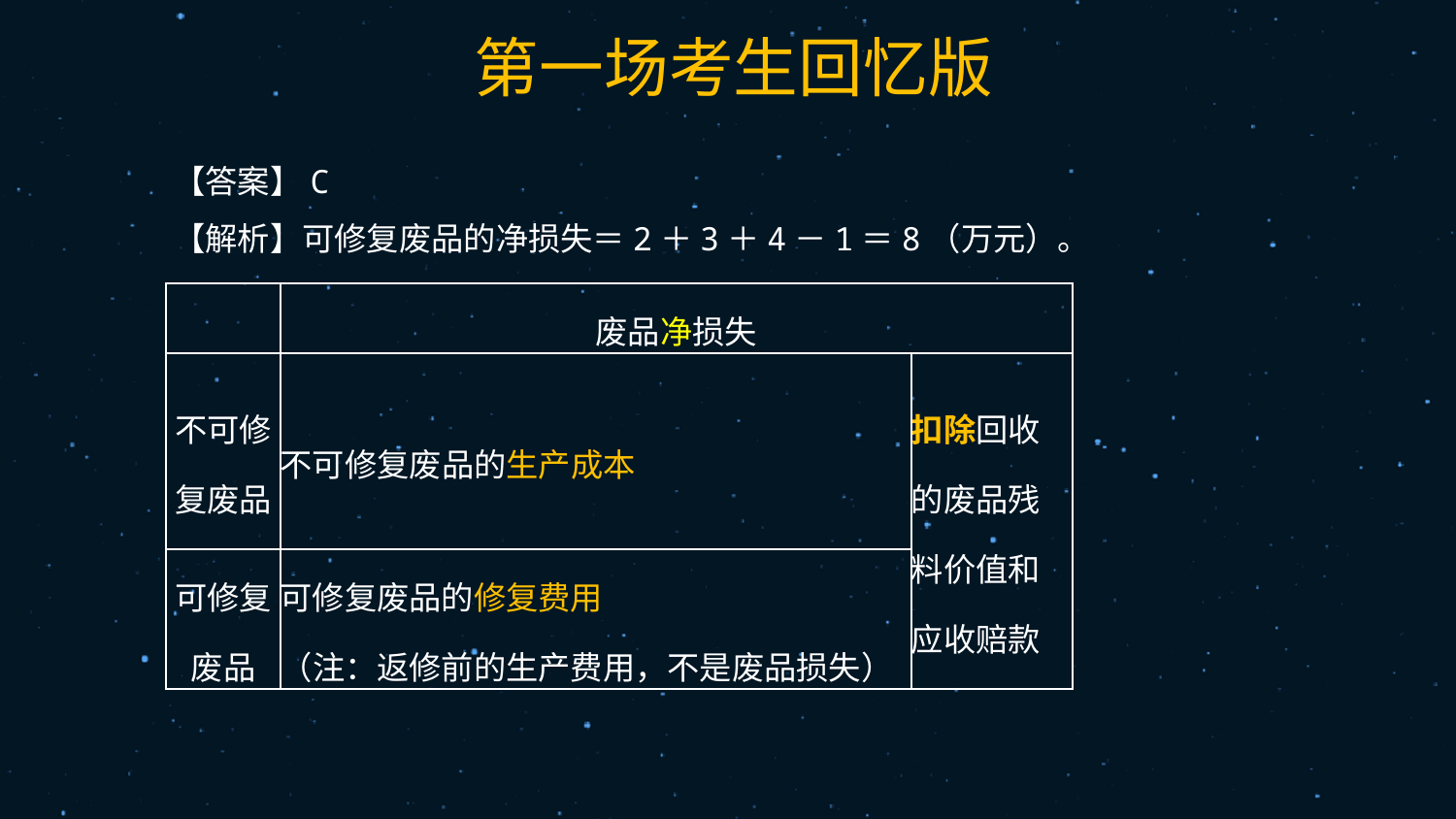

73
【答案】C
【解析】可修复废品的净损失＝2＋3＋4－1＝8（万元）。

|  | 废品净损失 |  |
| --- | --- | --- |
| 不可修复废品 | 不可修复废品的生产成本 | 扣除回收的废品残料价值和应收赔款 |
| 可修复废品 | 可修复废品的修复费用 （注：返修前的生产费用，不是废品损失） |  |